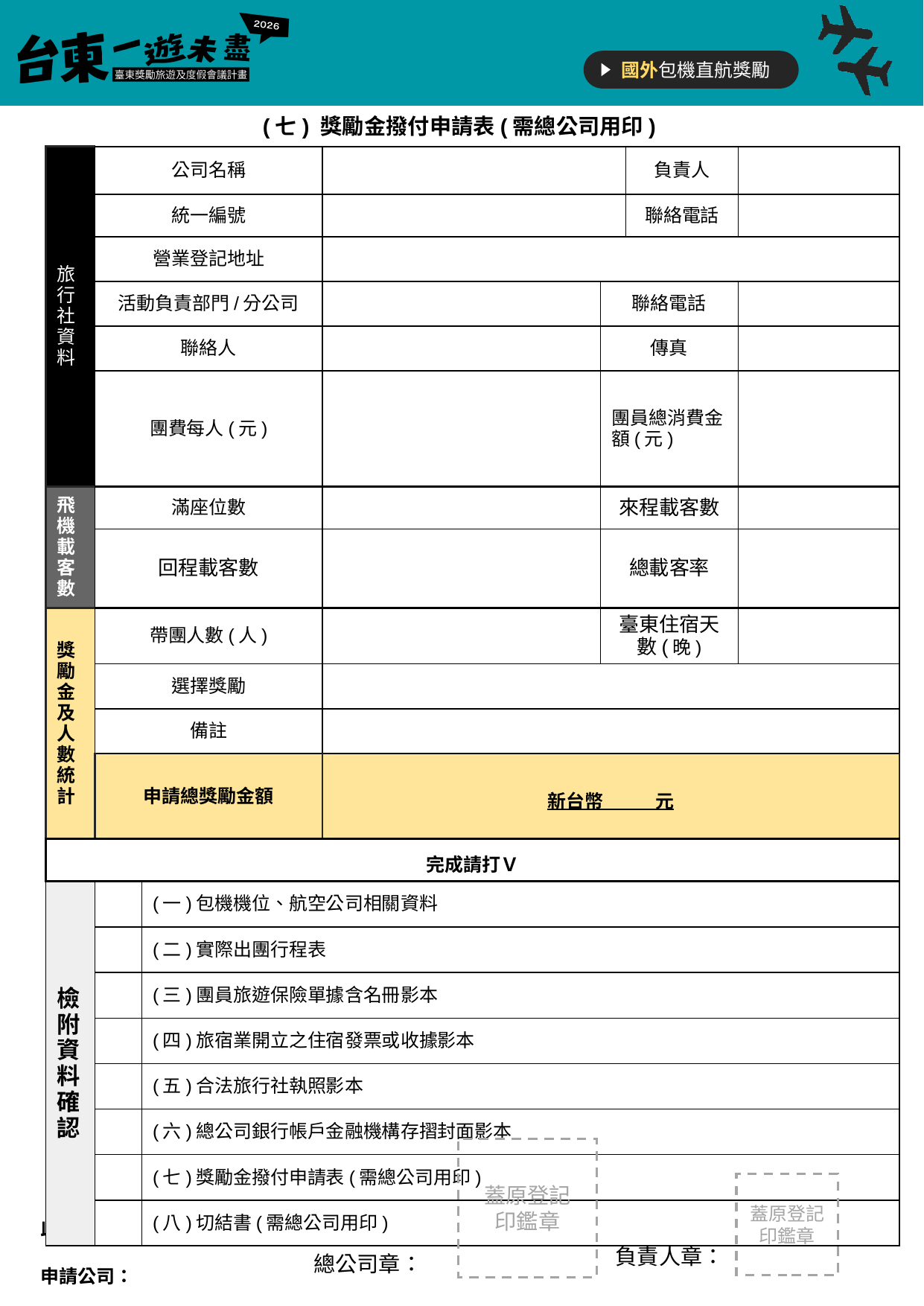

(七) 獎勵金撥付申請表(需總公司用印)
| 旅行社資料 | 公司名稱 |  |  |  | 負責人 |  |
| --- | --- | --- | --- | --- | --- | --- |
|  | 統一編號 |  |  |  | 聯絡電話 |  |
|  | 營業登記地址 |  |  |  |  |  |
|  | 活動負責部門/分公司 |  |  | 聯絡電話 |  |  |
|  | 聯絡人 |  |  | 傳真 |  |  |
|  | 團費每人(元) |  |  | 團員總消費金額(元) |  |  |
| 飛機載客數 | 滿座位數 |  |  | 來程載客數 |  |  |
|  | 回程載客數 |  |  | 總載客率 |  |  |
| 獎勵金及人數統計 | 帶團人數(人) |  |  | 臺東住宿天數(晚) |  |  |
|  | 選擇獎勵 |  |  |  |  |  |
|  | 備註 |  |  |  |  |  |
|  | 申請總獎勵金額 |  | 新台幣 元 |  |  |  |
| 完成請打Ｖ |  |  |  |  |  |  |
| 檢附資料確認 |  | (一)包機機位、航空公司相關資料 |  |  |  |  |
|  |  | (二)實際出團行程表 |  |  |  |  |
|  |  | (三)團員旅遊保險單據含名冊影本 |  |  |  |  |
|  |  | (四)旅宿業開立之住宿發票或收據影本 |  |  |  |  |
|  |  | (五)合法旅行社執照影本 |  |  |  |  |
|  |  | (六)總公司銀行帳戶金融機構存摺封面影本 |  |  |  |  |
|  |  | (七)獎勵金撥付申請表(需總公司用印) |  |  |  |  |
|  |  | (八)切結書(需總公司用印) |  |  |  |  |
總載客率計算展開 - 舉例和說明：
每一來回架次之機型滿座位數計： 215  座位
來回共 215*2 =   430  座位
來程載客數 100 人＋回程載客數 190 人，來回共 290 人
總載客率 = 290/430 =  67.4 %（需達 60%(含)以上)

選擇獎勵
申請總獎勵
金額

| 獎勵項目 | 獎勵金額 | 出團、受理時間 |
| --- | --- | --- |
| 包機 - 國外入境至台東 (日韓地區來回為1架次計算) | 90萬元 | 03/01-11/10 |
| 包機 - 國外入境至台東 (非日韓地區,來回為1架次計算,住2晚以上) | 90萬元 | 03/01-11/10 |
| 包機 - 國外入境至台東 (新航線地區,僅計算來回首架次,住2晚以上) | 30萬元 | 03/01-11/10 |
| 包機 - 國內城市至台東 (住2晚) | 2000/人 | 03/01-11/10 |
| 包機 - 國內城市至台東（住3晚以上) | 3000/人 | 03/01-11/10 |
蓋原登記
印鑑章
蓋原登記
印鑑章
8
此致      臺東縣政府
負責人章：
總公司章：
申請公司：